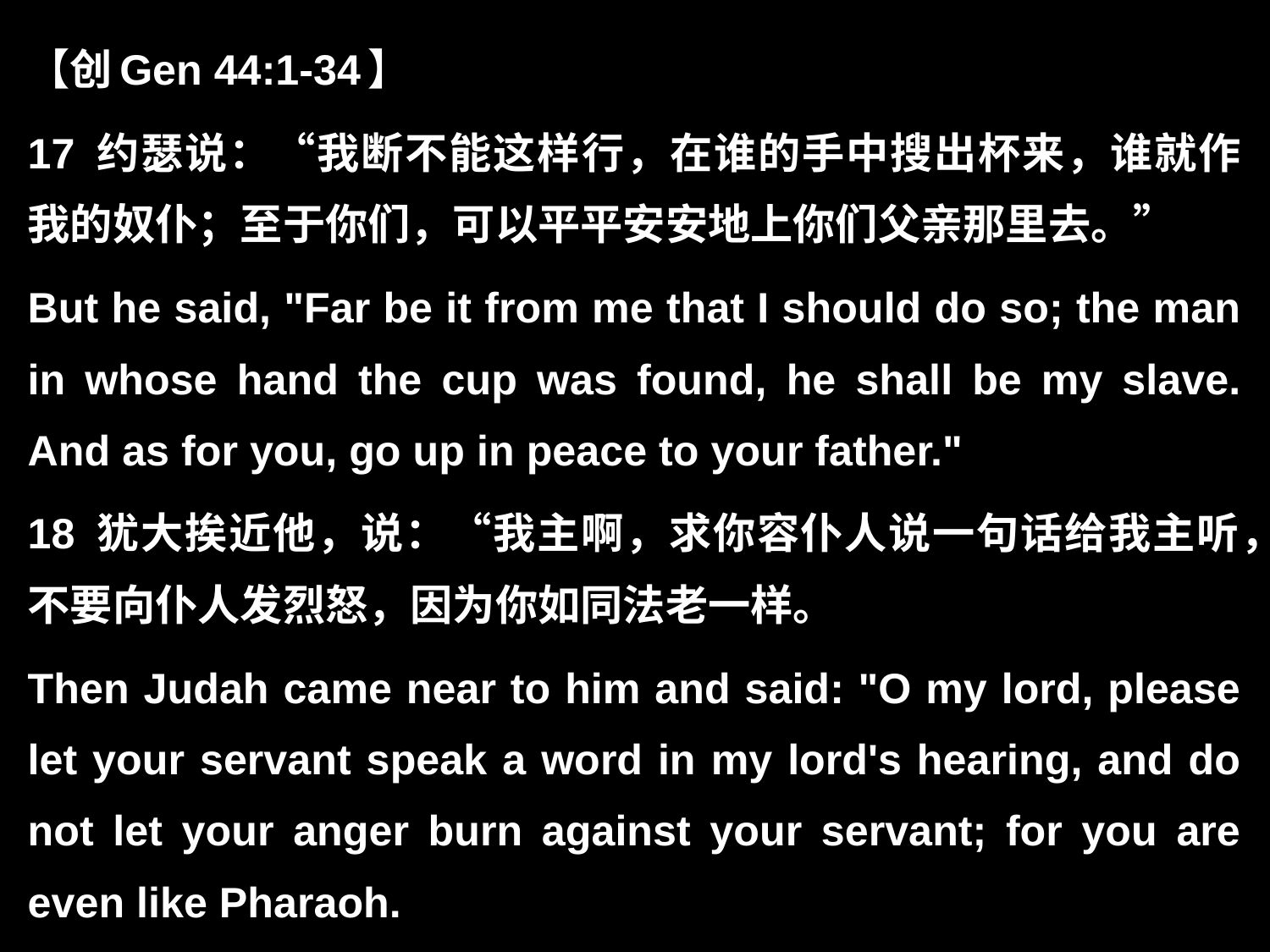

【创Gen 44:1-34】
17 约瑟说：“我断不能这样行，在谁的手中搜出杯来，谁就作我的奴仆；至于你们，可以平平安安地上你们父亲那里去。”
But he said, "Far be it from me that I should do so; the man in whose hand the cup was found, he shall be my slave. And as for you, go up in peace to your father."
18 犹大挨近他，说：“我主啊，求你容仆人说一句话给我主听，不要向仆人发烈怒，因为你如同法老一样。
Then Judah came near to him and said: "O my lord, please let your servant speak a word in my lord's hearing, and do not let your anger burn against your servant; for you are even like Pharaoh.